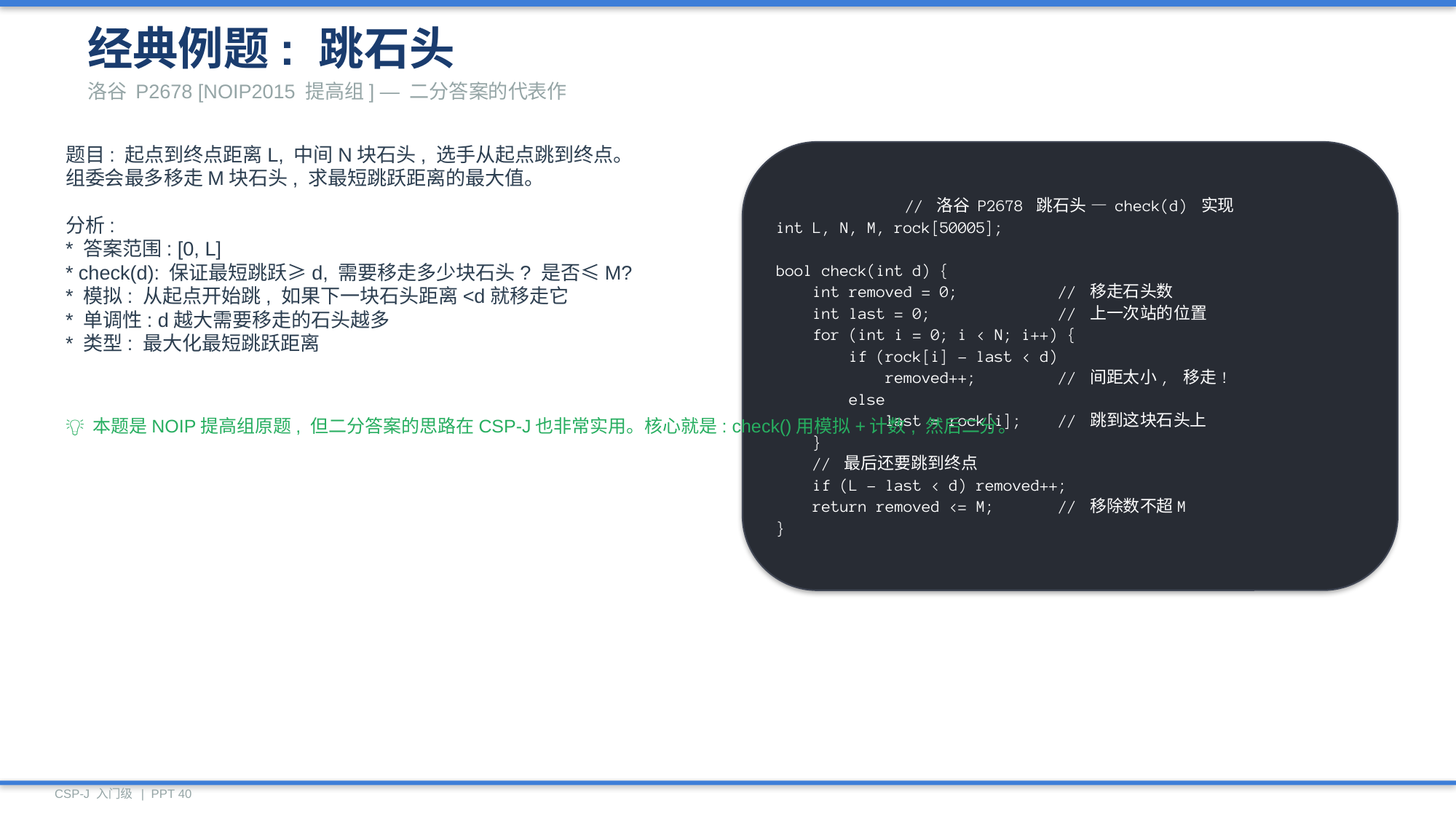

经典例题: 跳石头
洛谷 P2678 [NOIP2015 提高组] — 二分答案的代表作
题目: 起点到终点距离L, 中间N块石头, 选手从起点跳到终点。
组委会最多移走M块石头, 求最短跳跃距离的最大值。
分析:
* 答案范围: [0, L]
* check(d): 保证最短跳跃≥d, 需要移走多少块石头? 是否≤M?
* 模拟: 从起点开始跳, 如果下一块石头距离<d就移走它
* 单调性: d越大需要移走的石头越多
* 类型: 最大化最短跳跃距离
// 洛谷 P2678 跳石头 — check(d) 实现
int L, N, M, rock[50005];

bool check(int d) {
    int removed = 0;           // 移走石头数
    int last = 0;              // 上一次站的位置
    for (int i = 0; i < N; i++) {
        if (rock[i] - last < d)
            removed++;         // 间距太小, 移走!
        else
            last = rock[i];    // 跳到这块石头上
    }
    // 最后还要跳到终点
    if (L - last < d) removed++;
    return removed <= M;       // 移除数不超M
}
💡 本题是NOIP提高组原题, 但二分答案的思路在CSP-J也非常实用。核心就是: check()用模拟+计数, 然后二分。

CSP-J 入门级  |  PPT 40